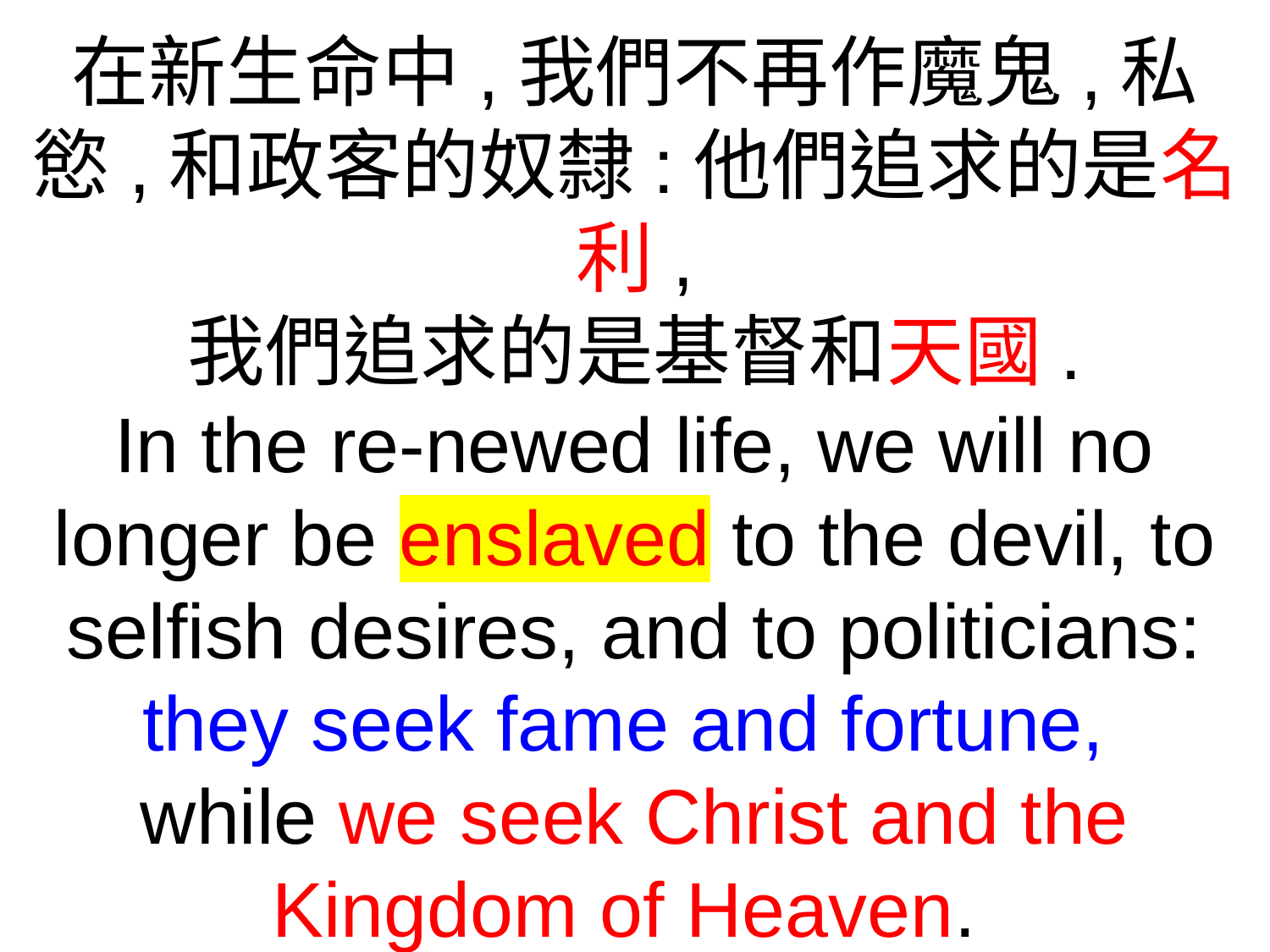

在新生命中,我們不再作魔鬼,私慾,和政客的奴隸:他們追求的是名利,
我們追求的是基督和天國.
In the re-newed life, we will no longer be enslaved to the devil, to selfish desires, and to politicians: they seek fame and fortune,
while we seek Christ and the Kingdom of Heaven.